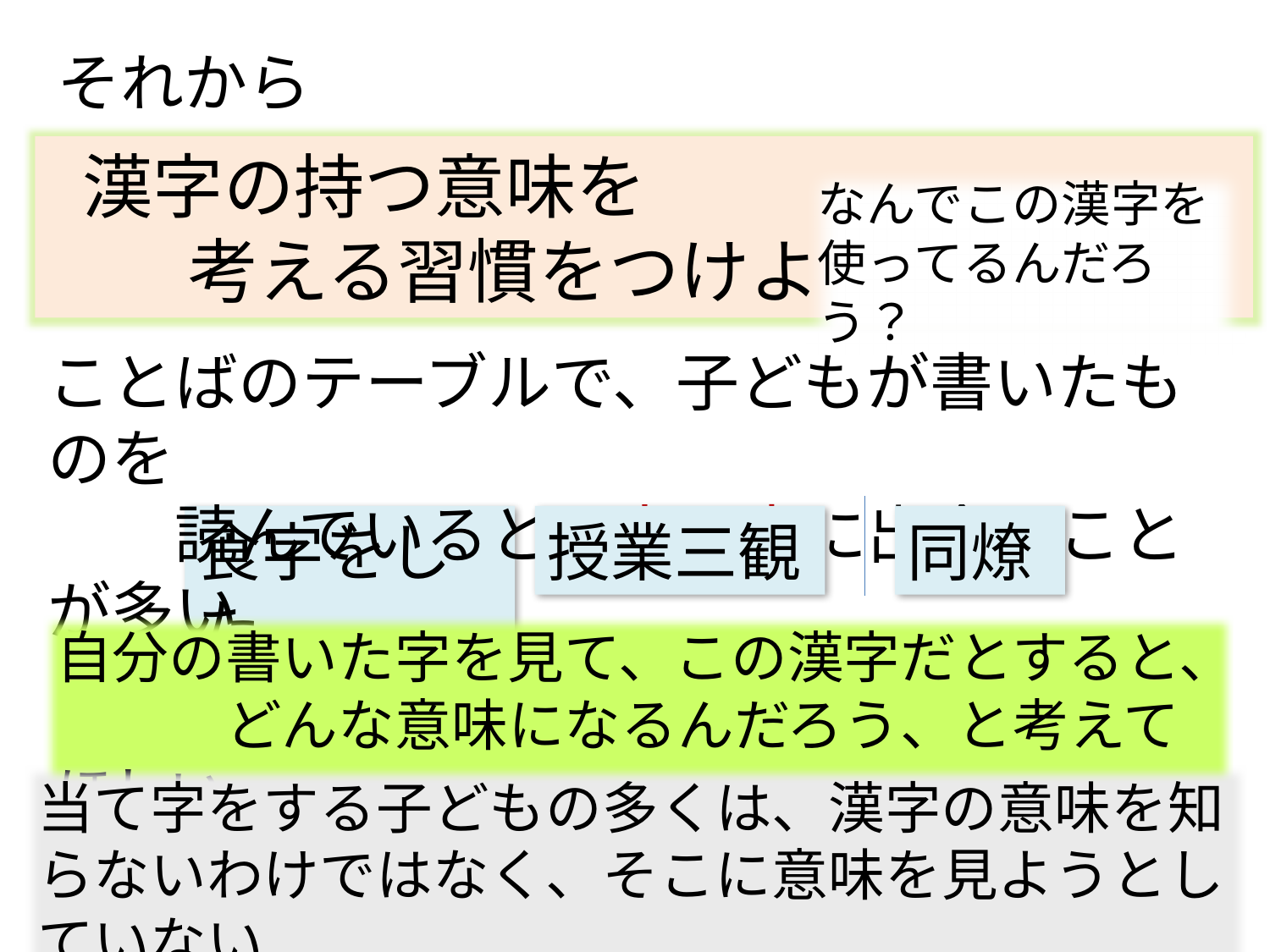

それから
　漢字の持つ意味を
　　考える習慣をつけよう
なんでこの漢字を
使ってるんだろう？
ことばのテーブルで、子どもが書いたものを
　　読んでいると、当て字に出会うことが多い
食字をした
授業三観
同燎
自分の書いた字を見て、この漢字だとすると、
　　　どんな意味になるんだろう、と考えてほしい
当て字をする子どもの多くは、漢字の意味を知らないわけではなく、そこに意味を見ようとしていない